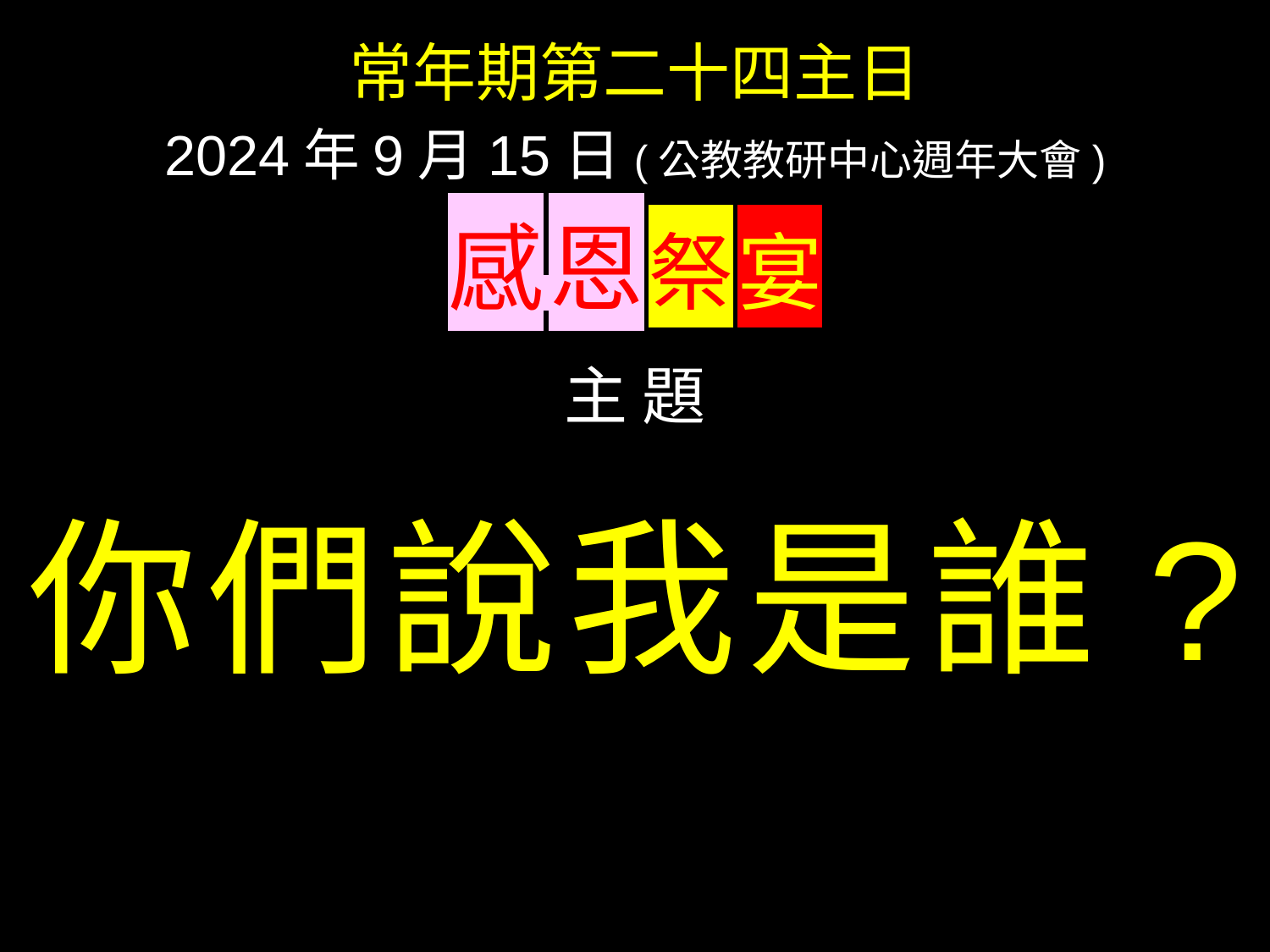

常年期第二十四主日
2024年9月15日(公教教研中心週年大會)
感 恩 祭 宴

主 題

你們說我是誰?